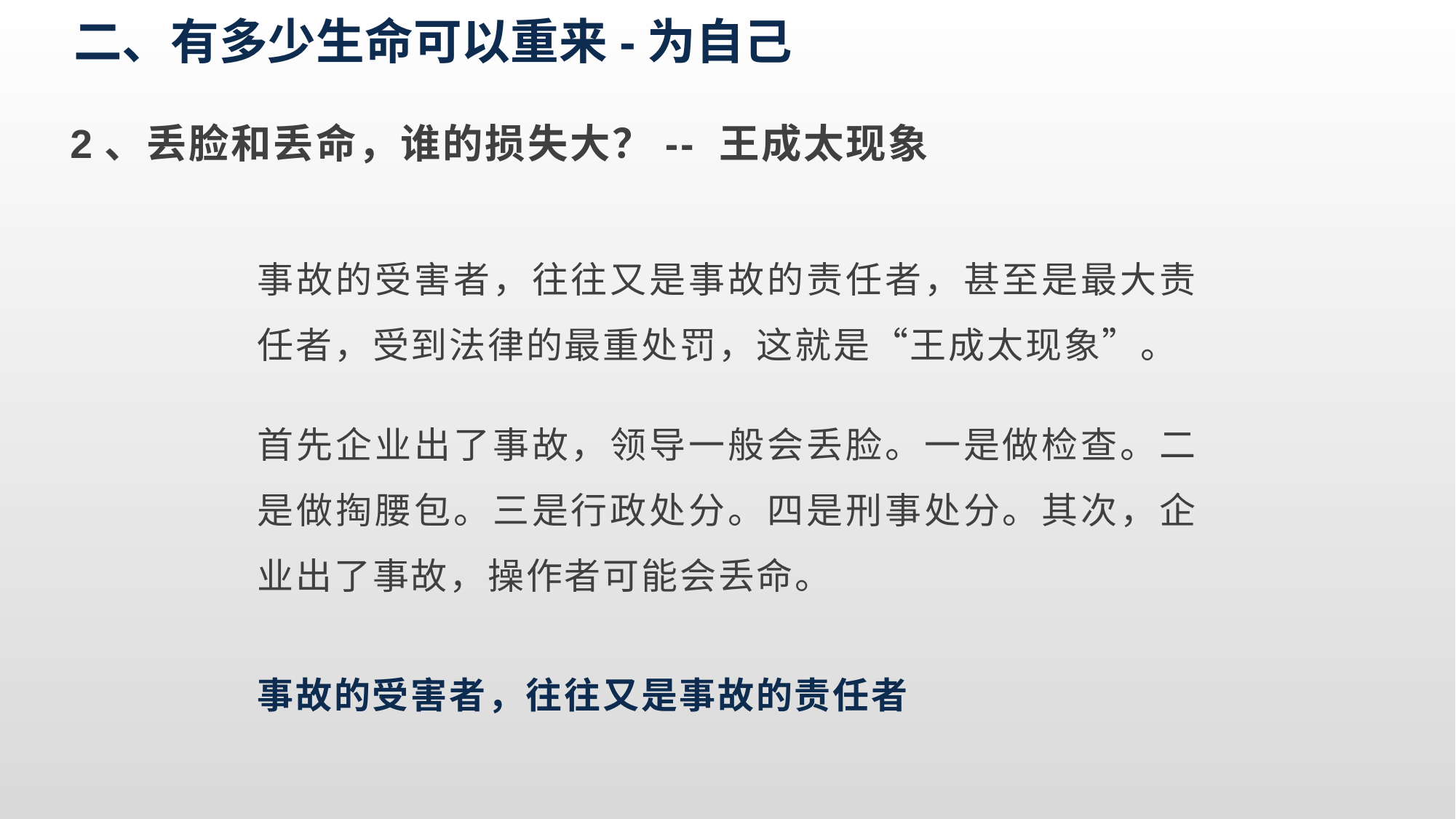

二、有多少生命可以重来-为自己
2、丢脸和丢命，谁的损失大？-- 王成太现象
事故的受害者，往往又是事故的责任者，甚至是最大责任者，受到法律的最重处罚，这就是“王成太现象”。
首先企业出了事故，领导一般会丢脸。一是做检查。二是做掏腰包。三是行政处分。四是刑事处分。其次，企业出了事故，操作者可能会丢命。
事故的受害者，往往又是事故的责任者